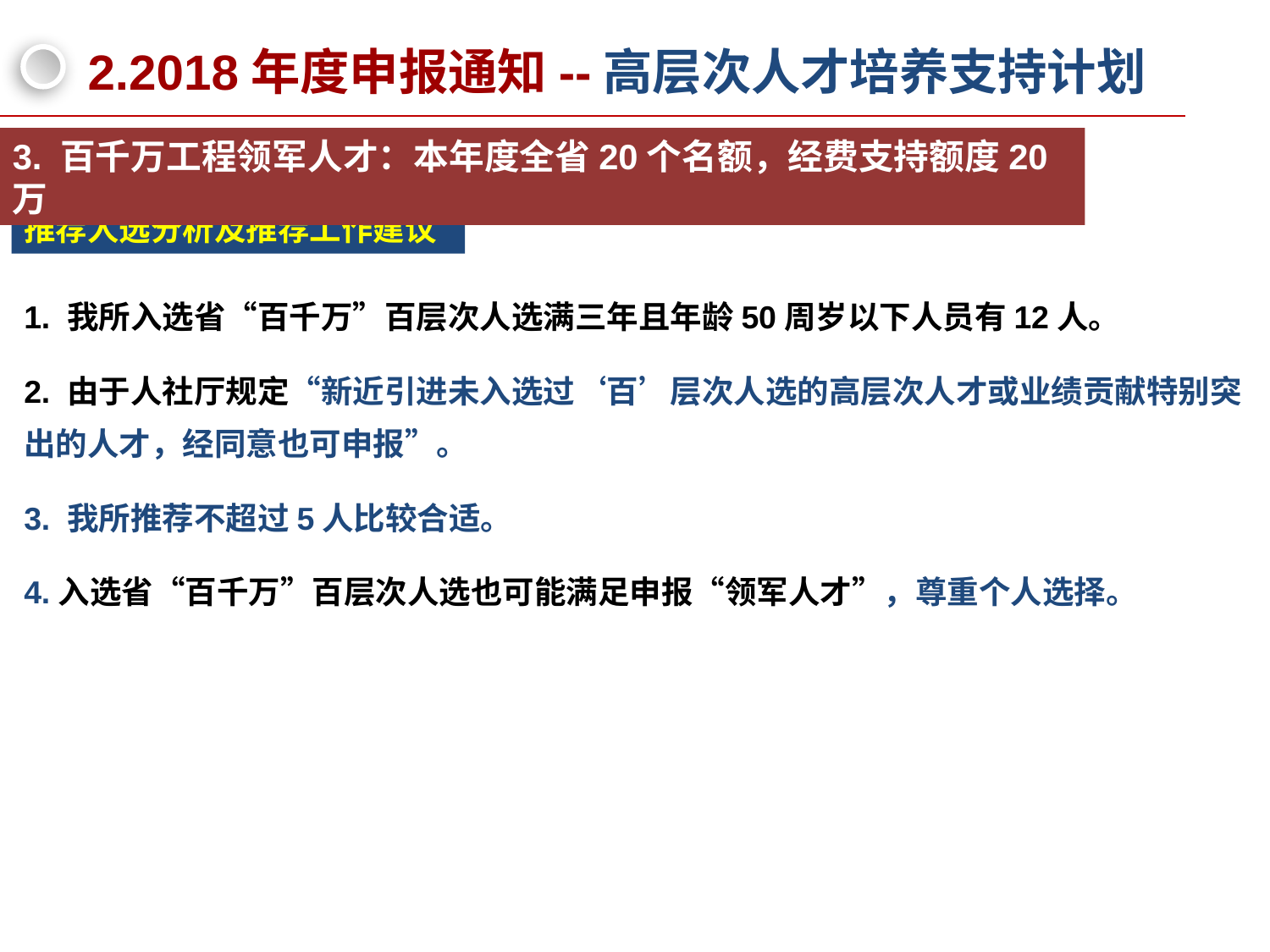

# 2.2018年度申报通知--高层次人才培养支持计划
3. 百千万工程领军人才：本年度全省20个名额，经费支持额度20万
推荐人选分析及推荐工作建议

1. 我所入选省“百千万”百层次人选满三年且年龄50周岁以下人员有12人。
2. 由于人社厅规定“新近引进未入选过‘百’层次人选的高层次人才或业绩贡献特别突出的人才，经同意也可申报”。
3. 我所推荐不超过5人比较合适。
4.入选省“百千万”百层次人选也可能满足申报“领军人才”，尊重个人选择。